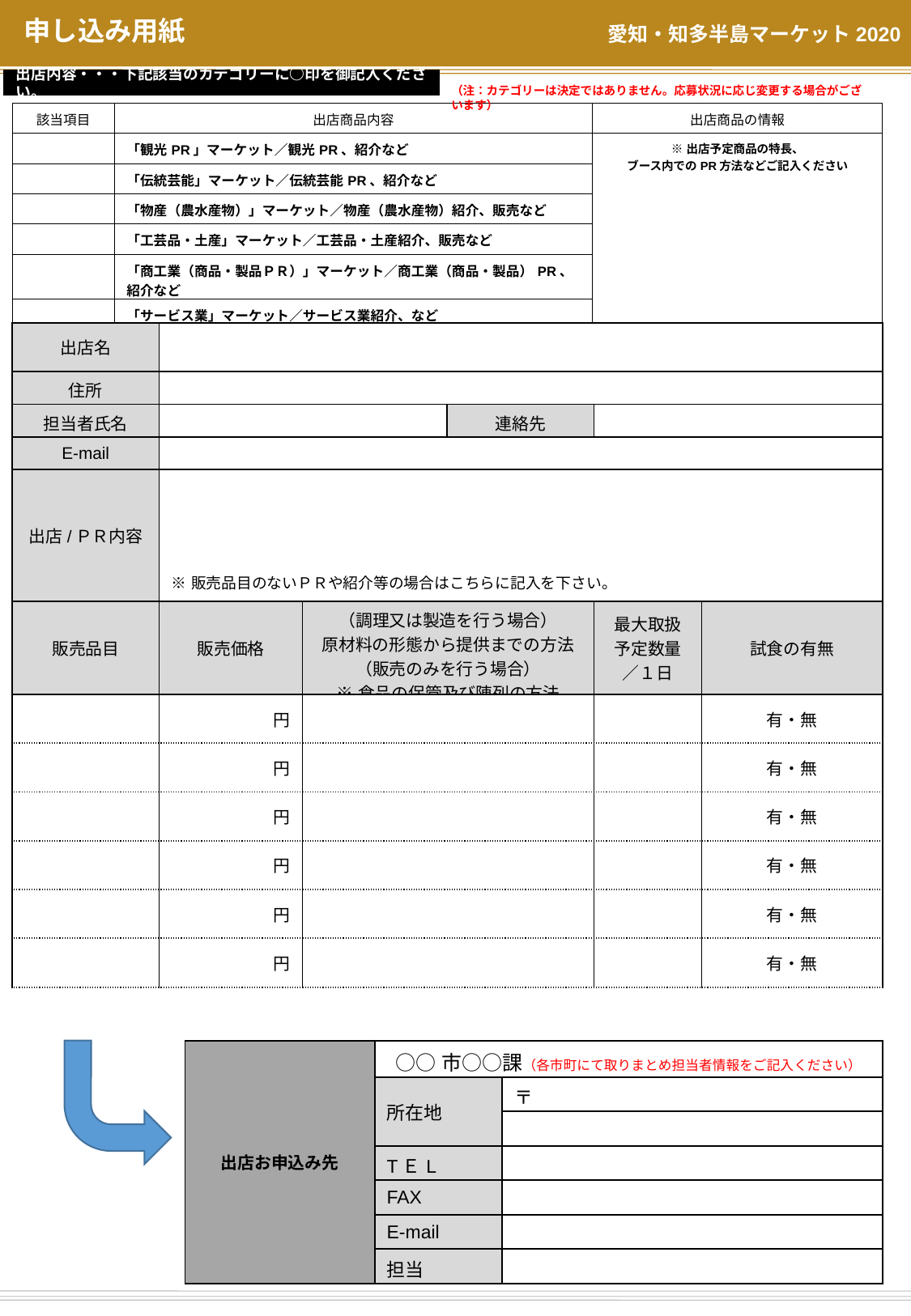

申し込み用紙
出店内容・・・下記該当のカテゴリーに○印を御記入ください。
（注：カテゴリーは決定ではありません。応募状況に応じ変更する場合がございます）
| 該当項目 | 出店商品内容 | 出店商品の情報 |
| --- | --- | --- |
|  | 「観光PR」マーケット／観光PR、紹介など | ※出店予定商品の特長、 ブース内でのPR方法などご記入ください |
|  | 「伝統芸能」マーケット／伝統芸能PR、紹介など |  |
|  | 「物産（農水産物）」マーケット／物産（農水産物）紹介、販売など |  |
|  | 「工芸品・土産」マーケット／工芸品・土産紹介、販売など |  |
|  | 「商工業（商品・製品ＰＲ）」マーケット／商工業（商品・製品）PR、紹介など |  |
|  | 「サービス業」マーケット／サービス業紹介、など |  |
| 出店名 |  |  |  |  |  |
| --- | --- | --- | --- | --- | --- |
| 住所 |  |  |  |  |  |
| 担当者氏名 |  |  | 連絡先 |  |  |
| E-mail |  |  |  |  |  |
| 出店/ＰＲ内容 | ※販売品目のないＰＲや紹介等の場合はこちらに記入を下さい。 |  |  |  |  |
| 販売品目 | 販売価格 | （調理又は製造を行う場合） 原材料の形態から提供までの方法 （販売のみを行う場合） ※食品の保管及び陳列の方法 |  | 最大取扱 予定数量 ／１日 | 試食の有無 |
|  | 円 |  |  |  | 有・無 |
|  | 円 |  |  |  | 有・無 |
|  | 円 |  |  |  | 有・無 |
|  | 円 |  |  |  | 有・無 |
|  | 円 |  |  |  | 有・無 |
|  | 円 |  |  |  | 有・無 |

| 出店お申込み先 | ○○市○○課（各市町にて取りまとめ担当者情報をご記入ください） |  |
| --- | --- | --- |
|  | 所在地 | 〒 |
|  |  |  |
|  | TＥL |  |
|  | FAX |  |
|  | E-mail |  |
|  | 担当 |  |
1